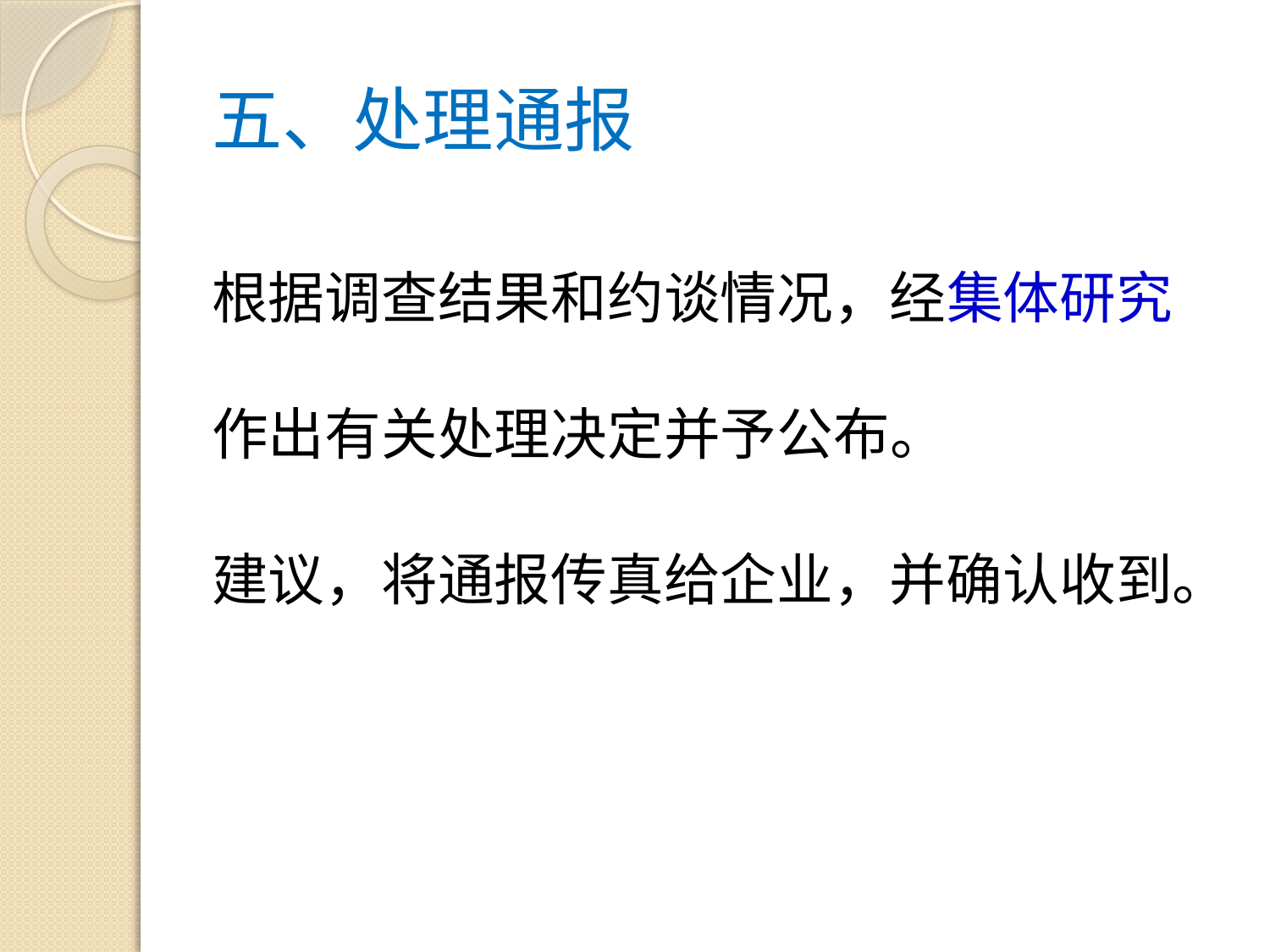

# 五、处理通报
根据调查结果和约谈情况，经集体研究作出有关处理决定并予公布。
建议，将通报传真给企业，并确认收到。